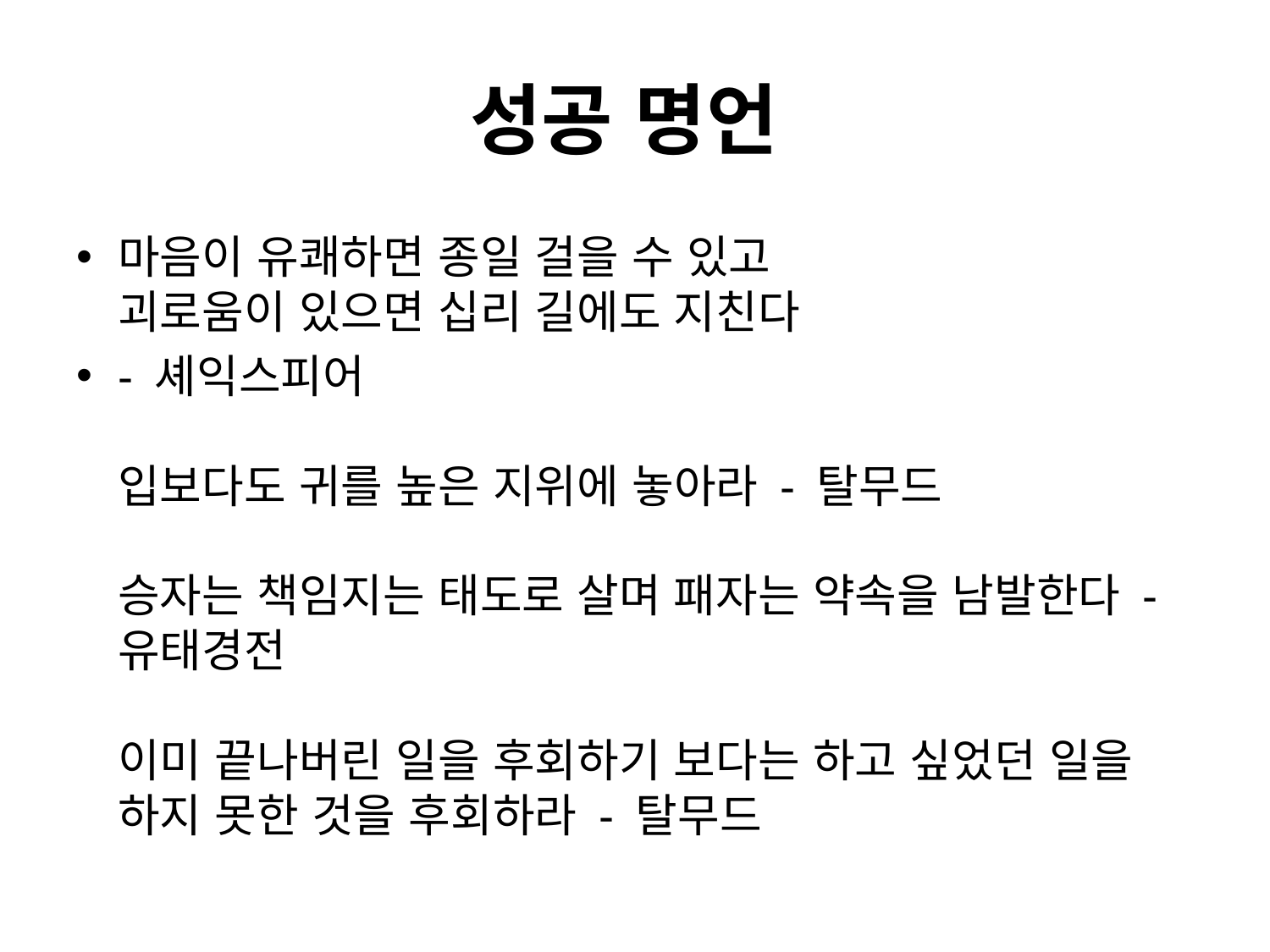

# 성공 명언
마음이 유쾌하면 종일 걸을 수 있고
괴로움이 있으면 십리 길에도 지친다
- 셰익스피어
입보다도 귀를 높은 지위에 놓아라 - 탈무드
승자는 책임지는 태도로 살며 패자는 약속을 남발한다 -유태경전
이미 끝나버린 일을 후회하기 보다는 하고 싶었던 일을 하지 못한 것을 후회하라 - 탈무드